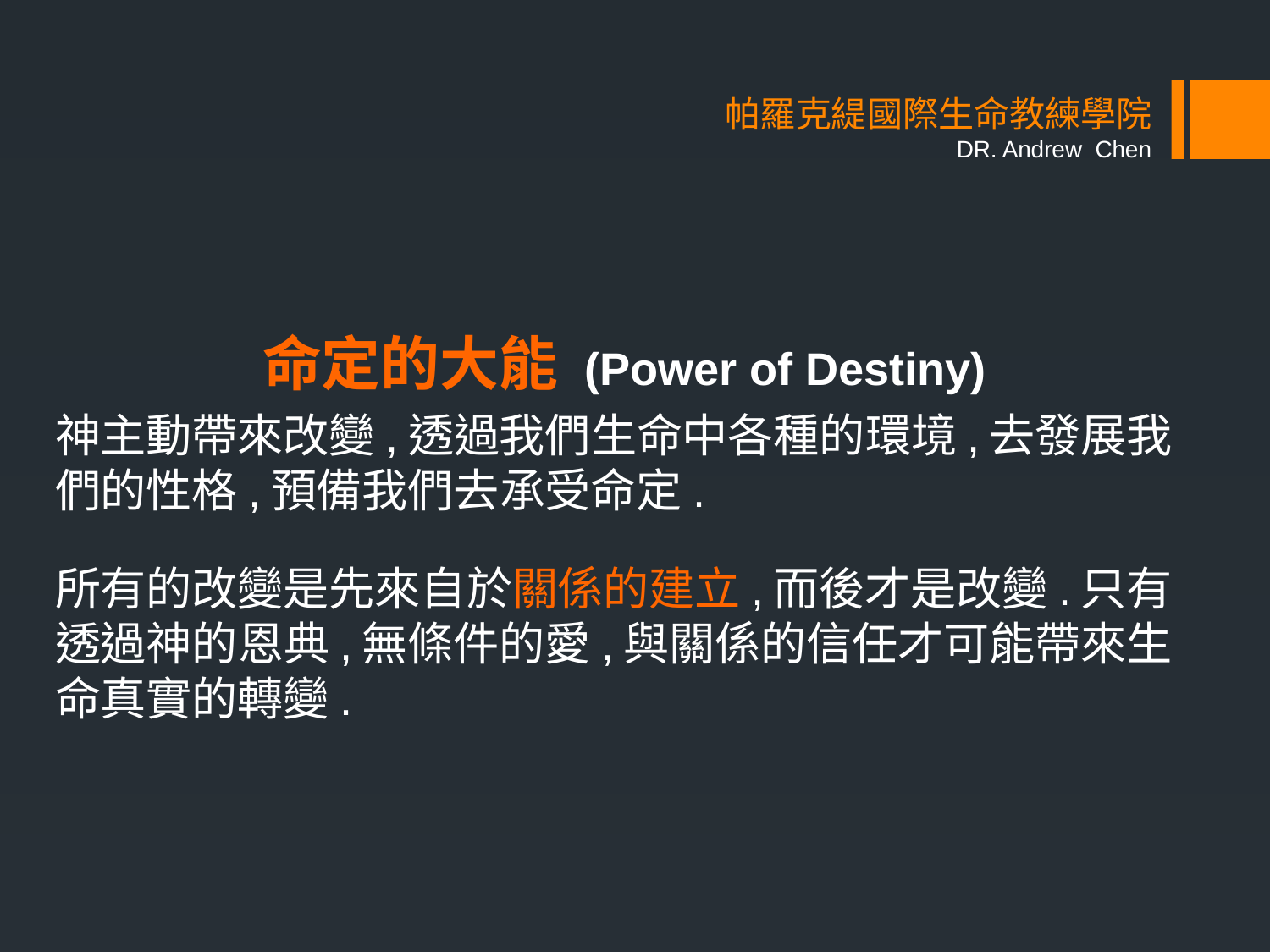

# 帕羅克緹國際生命教練學院 DR. Andrew  Chen

命定的大能 (Power of Destiny)
神主動帶來改變,透過我們生命中各種的環境,去發展我們的性格,預備我們去承受命定.

所有的改變是先來自於關係的建立,而後才是改變.只有透過神的恩典,無條件的愛,與關係的信任才可能帶來生命真實的轉變.